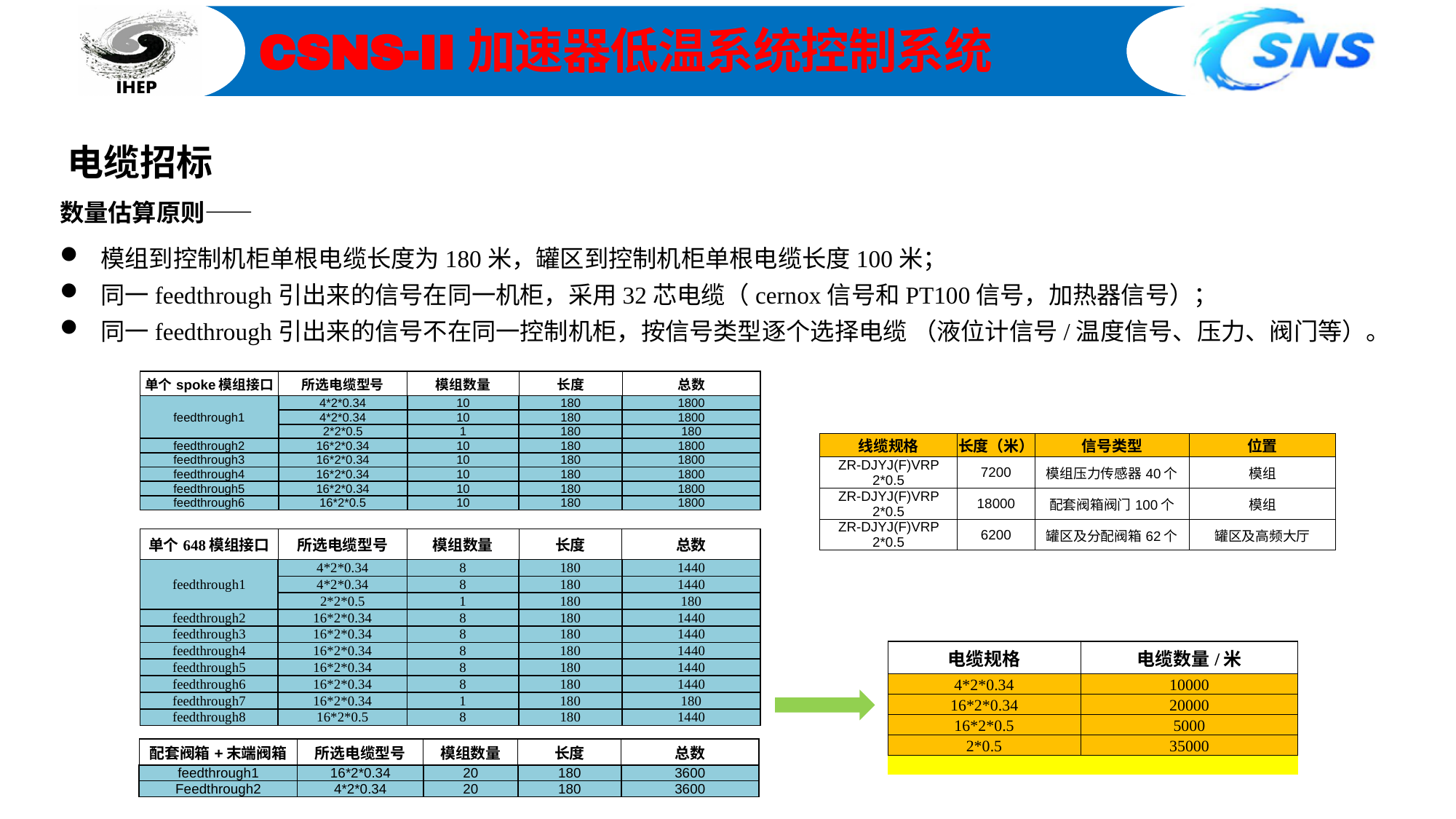

CSNS-II加速器低温系统控制系统
电缆招标
数量估算原则——
模组到控制机柜单根电缆长度为180米，罐区到控制机柜单根电缆长度100米；
同一feedthrough引出来的信号在同一机柜，采用32芯电缆（cernox信号和PT100信号，加热器信号）；
同一feedthrough引出来的信号不在同一控制机柜，按信号类型逐个选择电缆 （液位计信号/温度信号、压力、阀门等）。
| 单个spoke模组接口 | 所选电缆型号 | 模组数量 | 长度 | 总数 |
| --- | --- | --- | --- | --- |
| feedthrough1 | 4\*2\*0.34 | 10 | 180 | 1800 |
|  | 4\*2\*0.34 | 10 | 180 | 1800 |
|  | 2\*2\*0.5 | 1 | 180 | 180 |
| feedthrough2 | 16\*2\*0.34 | 10 | 180 | 1800 |
| feedthrough3 | 16\*2\*0.34 | 10 | 180 | 1800 |
| feedthrough4 | 16\*2\*0.34 | 10 | 180 | 1800 |
| feedthrough5 | 16\*2\*0.34 | 10 | 180 | 1800 |
| feedthrough6 | 16\*2\*0.5 | 10 | 180 | 1800 |
| 线缆规格 | 长度（米） | 信号类型 | 位置 |
| --- | --- | --- | --- |
| ZR-DJYJ(F)VRP 2\*0.5 | 7200 | 模组压力传感器40个 | 模组 |
| ZR-DJYJ(F)VRP 2\*0.5 | 18000 | 配套阀箱阀门100个 | 模组 |
| ZR-DJYJ(F)VRP 2\*0.5 | 6200 | 罐区及分配阀箱62个 | 罐区及高频大厅 |
| 单个648模组接口 | 所选电缆型号 | 模组数量 | 长度 | 总数 |
| --- | --- | --- | --- | --- |
| feedthrough1 | 4\*2\*0.34 | 8 | 180 | 1440 |
|  | 4\*2\*0.34 | 8 | 180 | 1440 |
|  | 2\*2\*0.5 | 1 | 180 | 180 |
| feedthrough2 | 16\*2\*0.34 | 8 | 180 | 1440 |
| feedthrough3 | 16\*2\*0.34 | 8 | 180 | 1440 |
| feedthrough4 | 16\*2\*0.34 | 8 | 180 | 1440 |
| feedthrough5 | 16\*2\*0.34 | 8 | 180 | 1440 |
| feedthrough6 | 16\*2\*0.34 | 8 | 180 | 1440 |
| feedthrough7 | 16\*2\*0.34 | 1 | 180 | 180 |
| feedthrough8 | 16\*2\*0.5 | 8 | 180 | 1440 |
| 电缆规格 | 电缆数量/米 |
| --- | --- |
| 4\*2\*0.34 | 10000 |
| 16\*2\*0.34 | 20000 |
| 16\*2\*0.5 | 5000 |
| 2\*0.5 | 35000 |
|  |  |

| 配套阀箱+末端阀箱 | 所选电缆型号 | 模组数量 | 长度 | 总数 |
| --- | --- | --- | --- | --- |
| feedthrough1 | 16\*2\*0.34 | 20 | 180 | 3600 |
| Feedthrough2 | 4\*2\*0.34 | 20 | 180 | 3600 |
加速器中心低温组